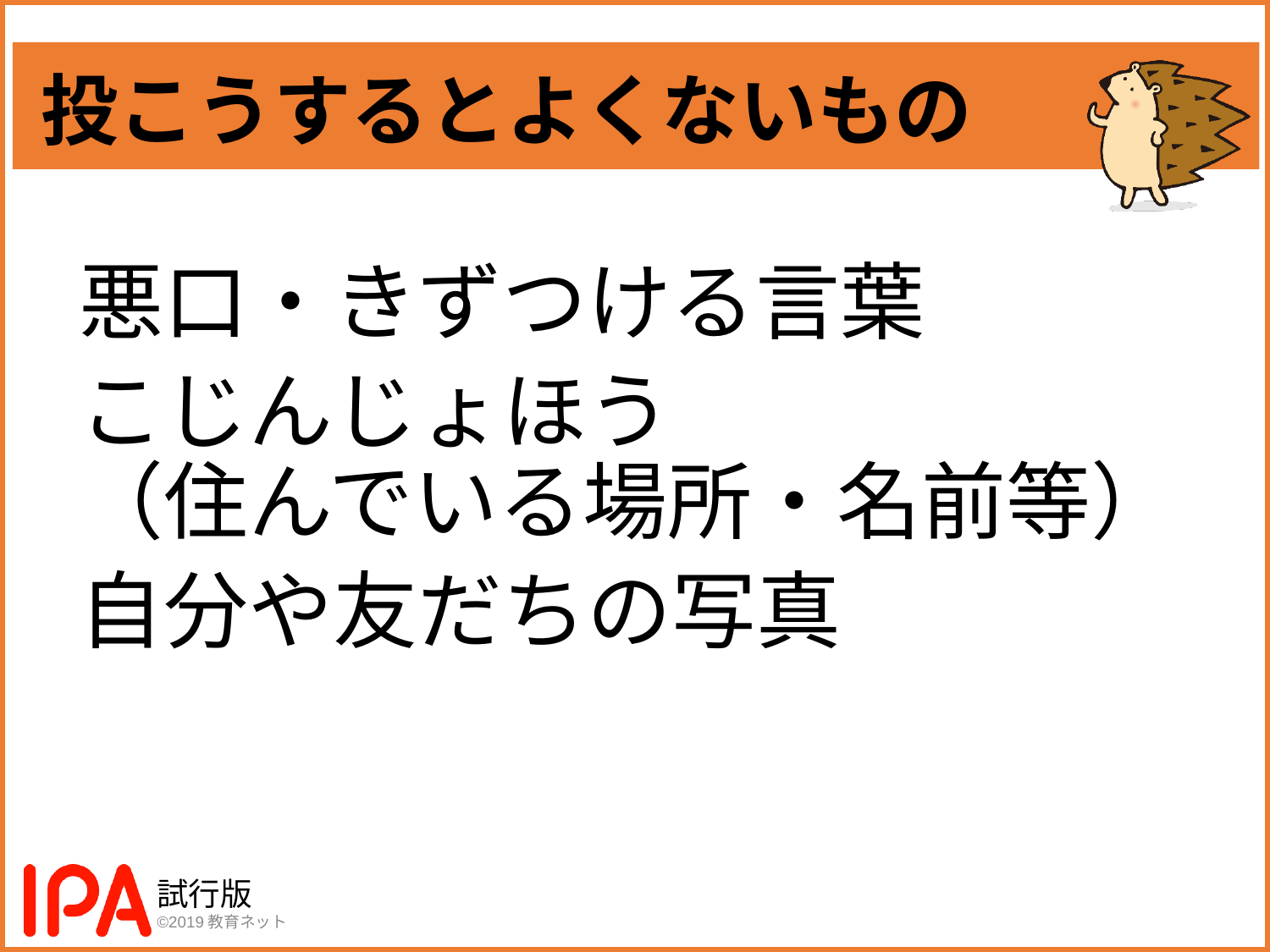

# 投こうするとよくないもの
悪口・きずつける言葉
こじんじょほう
（住んでいる場所・名前等）
自分や友だちの写真